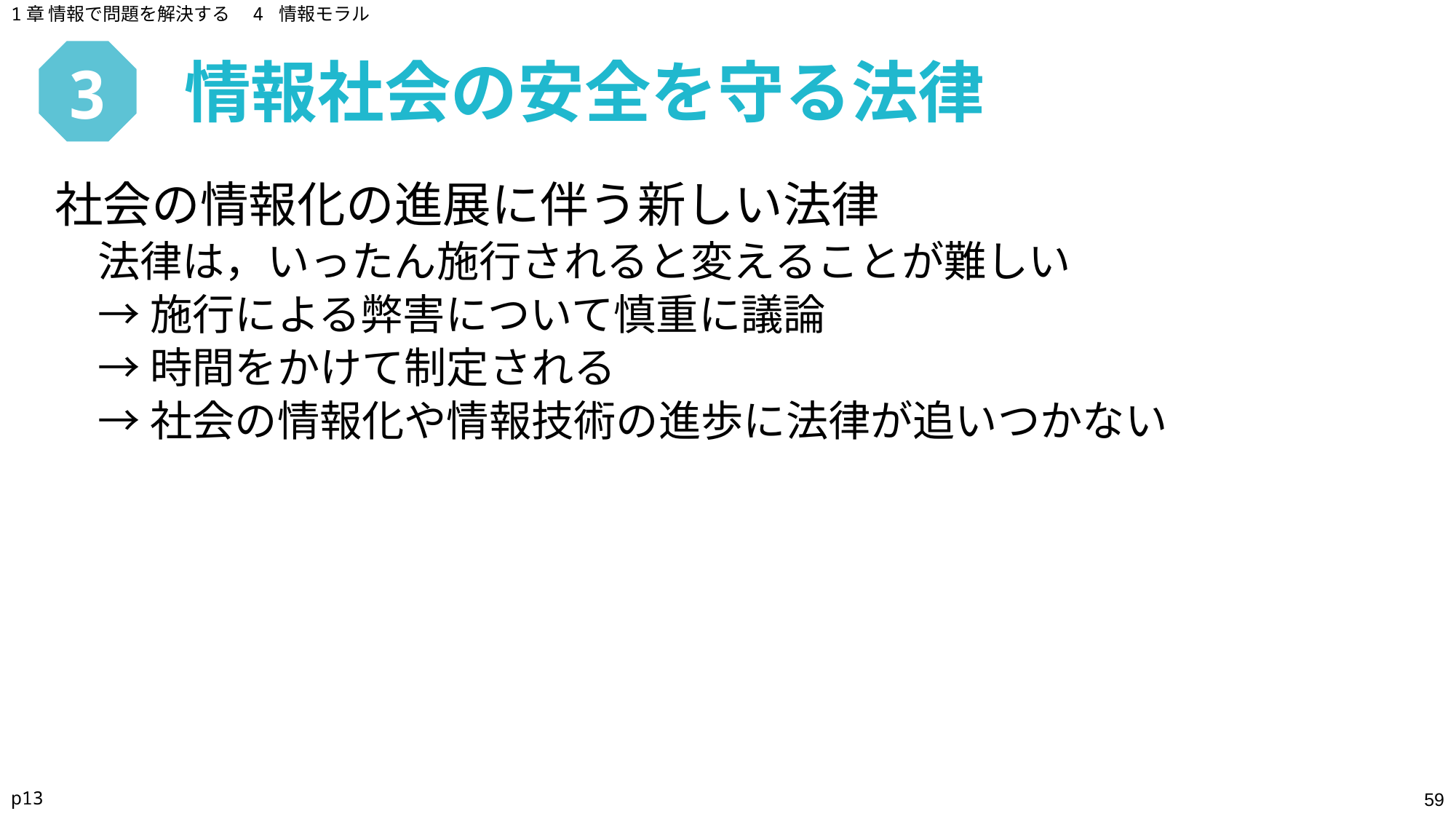

1章 情報で問題を解決する　4 情報モラル

情報社会の安全を守る法律
# 3
社会の情報化の進展に伴う新しい法律
法律は，いったん施行されると変えることが難しい
→施行による弊害について慎重に議論
→時間をかけて制定される
→社会の情報化や情報技術の進歩に法律が追いつかない
p13
59